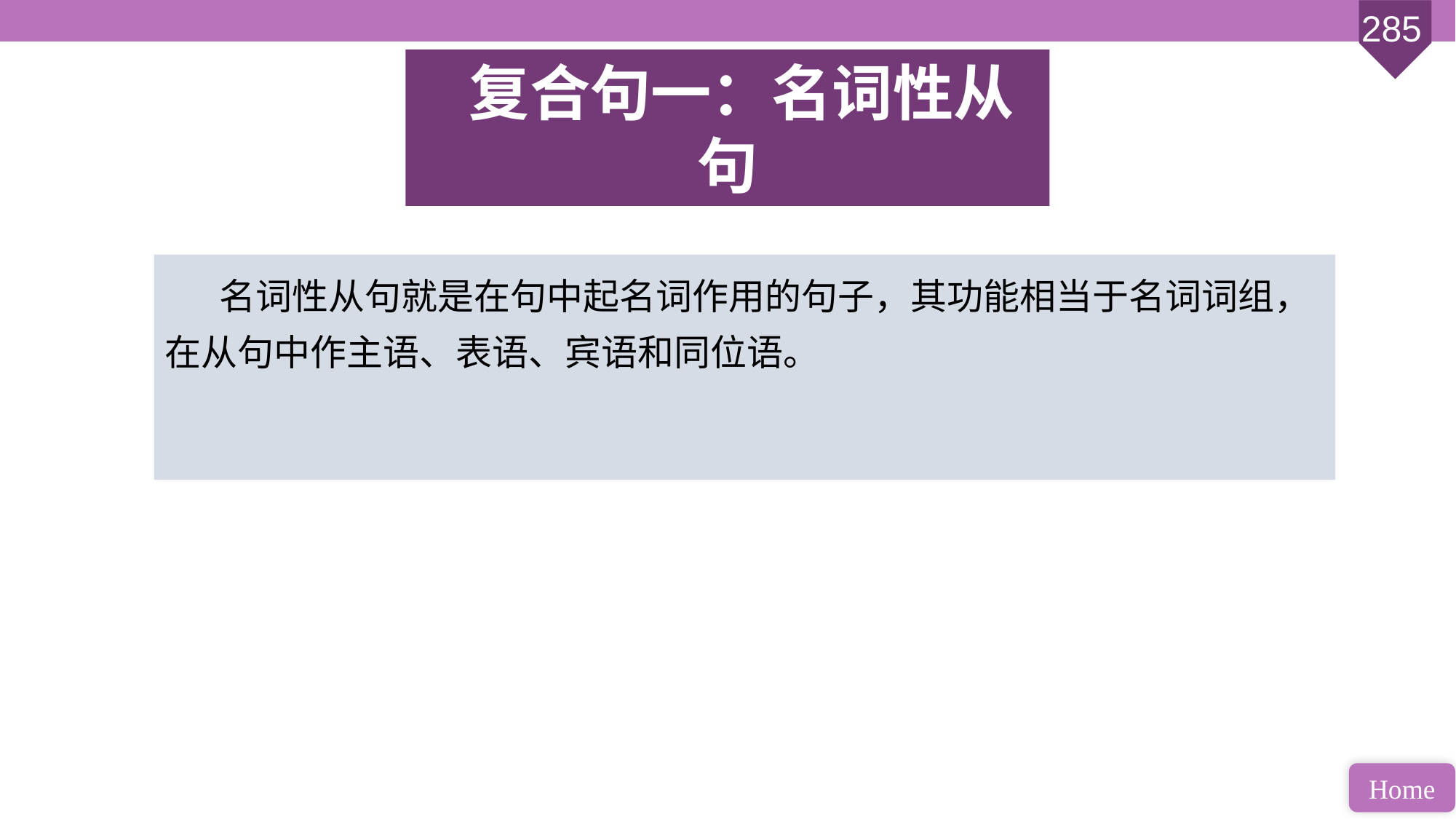

复合句一：名词性从句
名词性从句就是在句中起名词作用的句子，其功能相当于名词词组，在从句中作主语、表语、宾语和同位语。